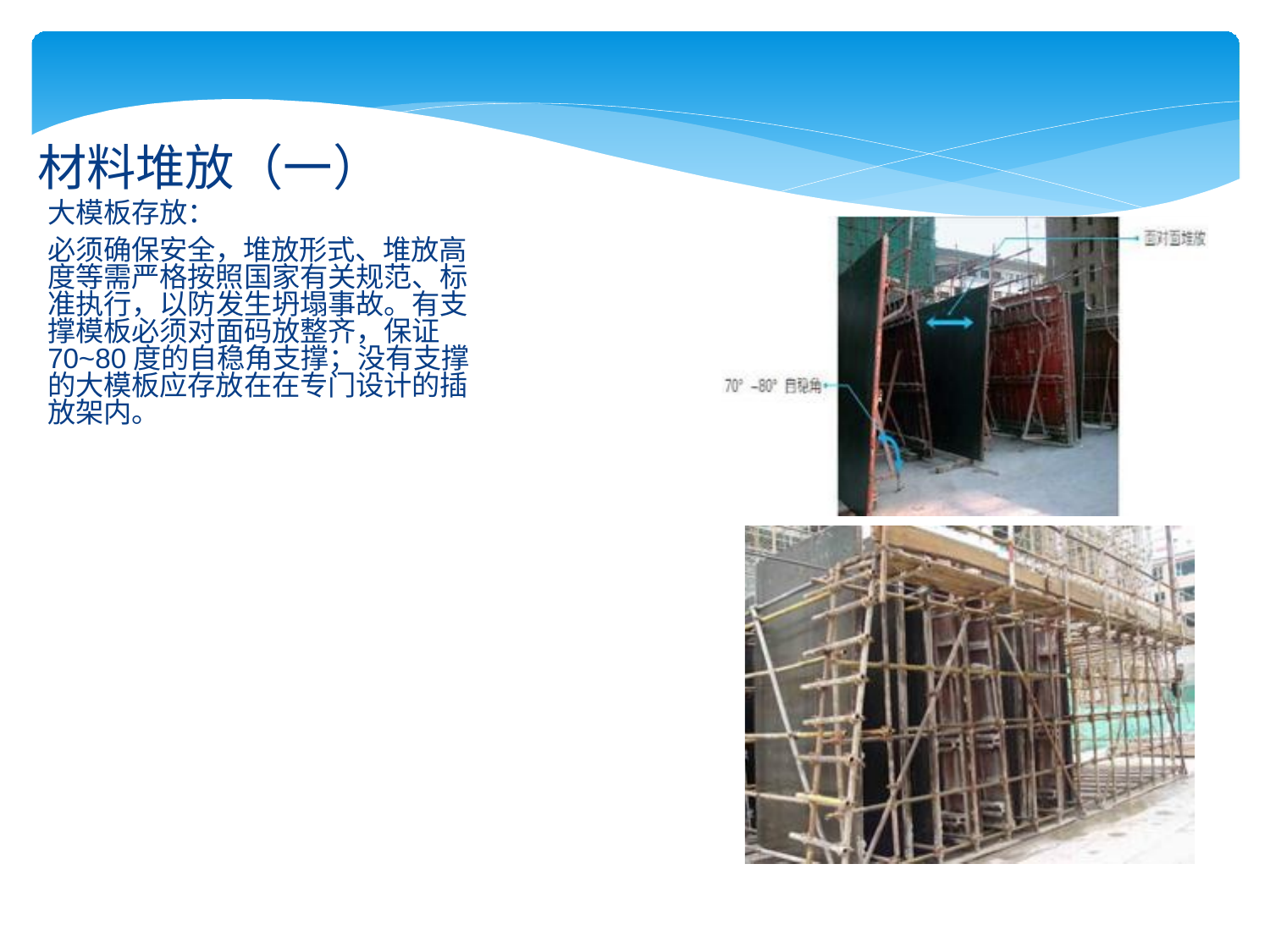

# 材料堆放（一）
大模板存放：
必须确保安全，堆放形式、堆放高 度等需严格按照国家有关规范、标 准执行，以防发生坍塌事故。有支 撑模板必须对面码放整齐，保证 70~80度的自稳角支撑；没有支撑 的大模板应存放在在专门设计的插 放架内。